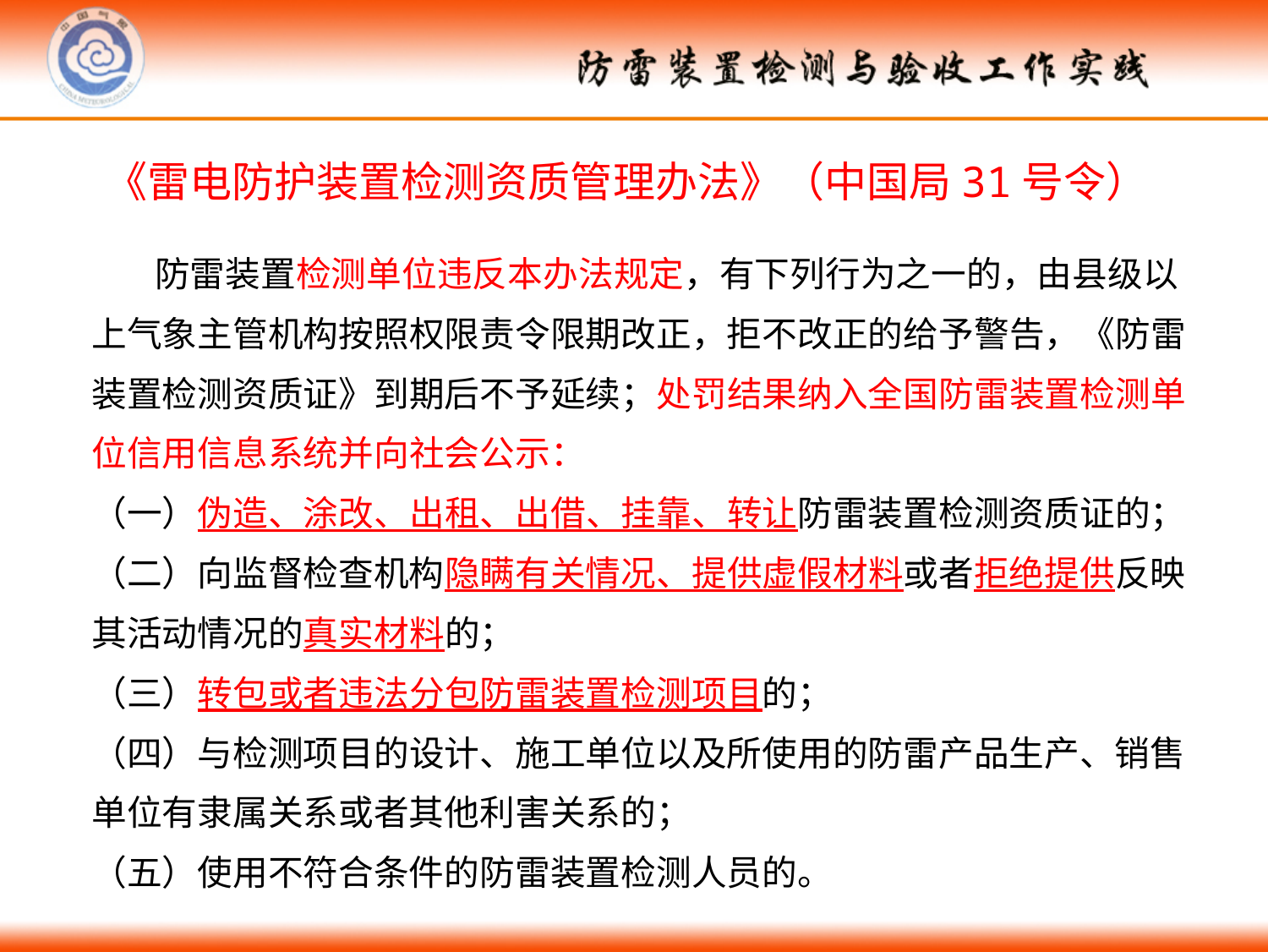

《雷电防护装置检测资质管理办法》（中国局31号令）
       防雷装置检测单位违反本办法规定，有下列行为之一的，由县级以上气象主管机构按照权限责令限期改正，拒不改正的给予警告，《防雷装置检测资质证》到期后不予延续；处罚结果纳入全国防雷装置检测单位信用信息系统并向社会公示：
（一）伪造、涂改、出租、出借、挂靠、转让防雷装置检测资质证的；
（二）向监督检查机构隐瞒有关情况、提供虚假材料或者拒绝提供反映其活动情况的真实材料的；
（三）转包或者违法分包防雷装置检测项目的；
（四）与检测项目的设计、施工单位以及所使用的防雷产品生产、销售单位有隶属关系或者其他利害关系的；
（五）使用不符合条件的防雷装置检测人员的。